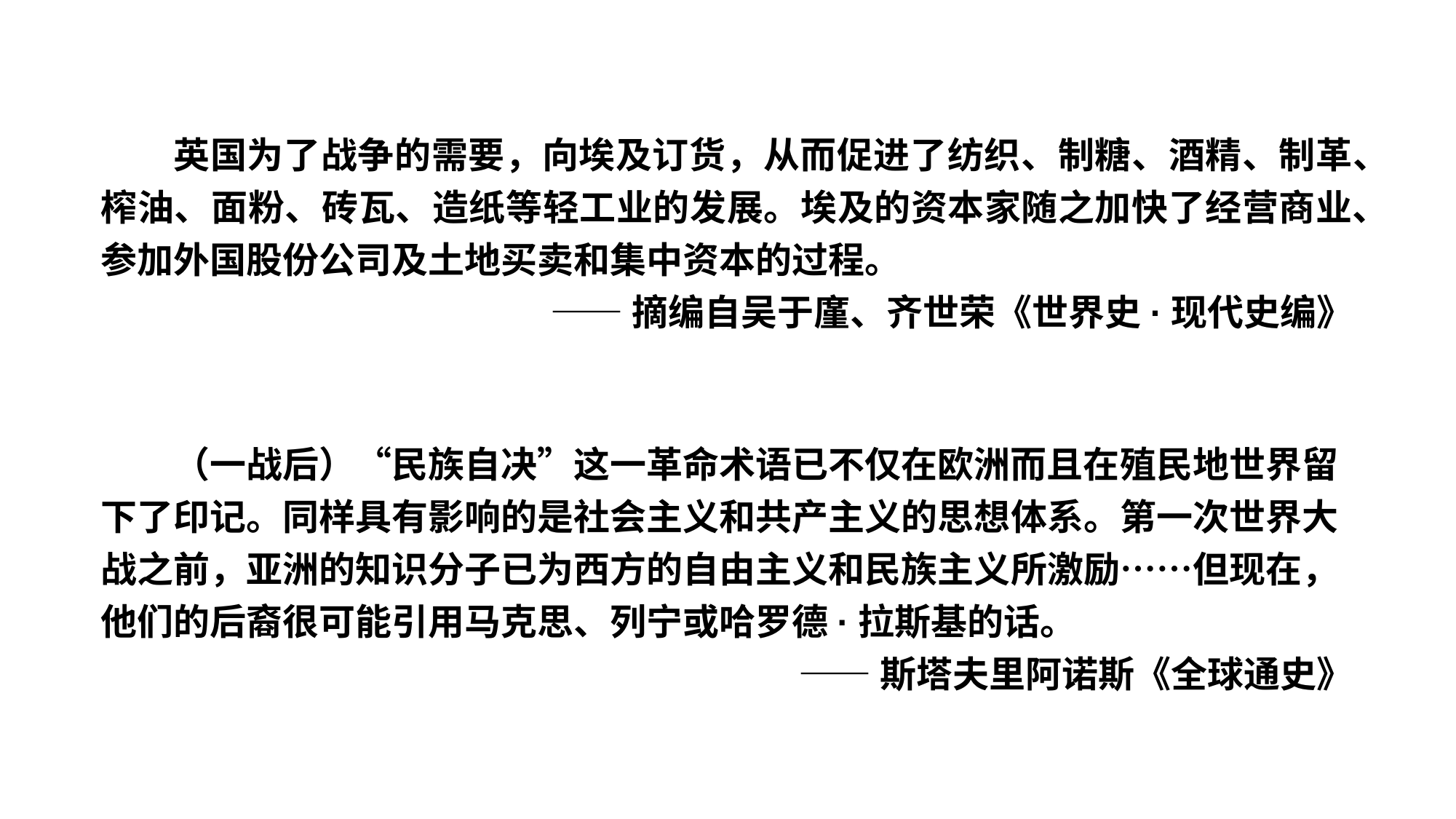

英国为了战争的需要，向埃及订货，从而促进了纺织、制糖、酒精、制革、榨油、面粉、砖瓦、造纸等轻工业的发展。埃及的资本家随之加快了经营商业、参加外国股份公司及土地买卖和集中资本的过程。
——摘编自吴于廑、齐世荣《世界史·现代史编》
（一战后）“民族自决”这一革命术语已不仅在欧洲而且在殖民地世界留下了印记。同样具有影响的是社会主义和共产主义的思想体系。第一次世界大战之前，亚洲的知识分子已为西方的自由主义和民族主义所激励……但现在，他们的后裔很可能引用马克思、列宁或哈罗德·拉斯基的话。
——斯塔夫里阿诺斯《全球通史》